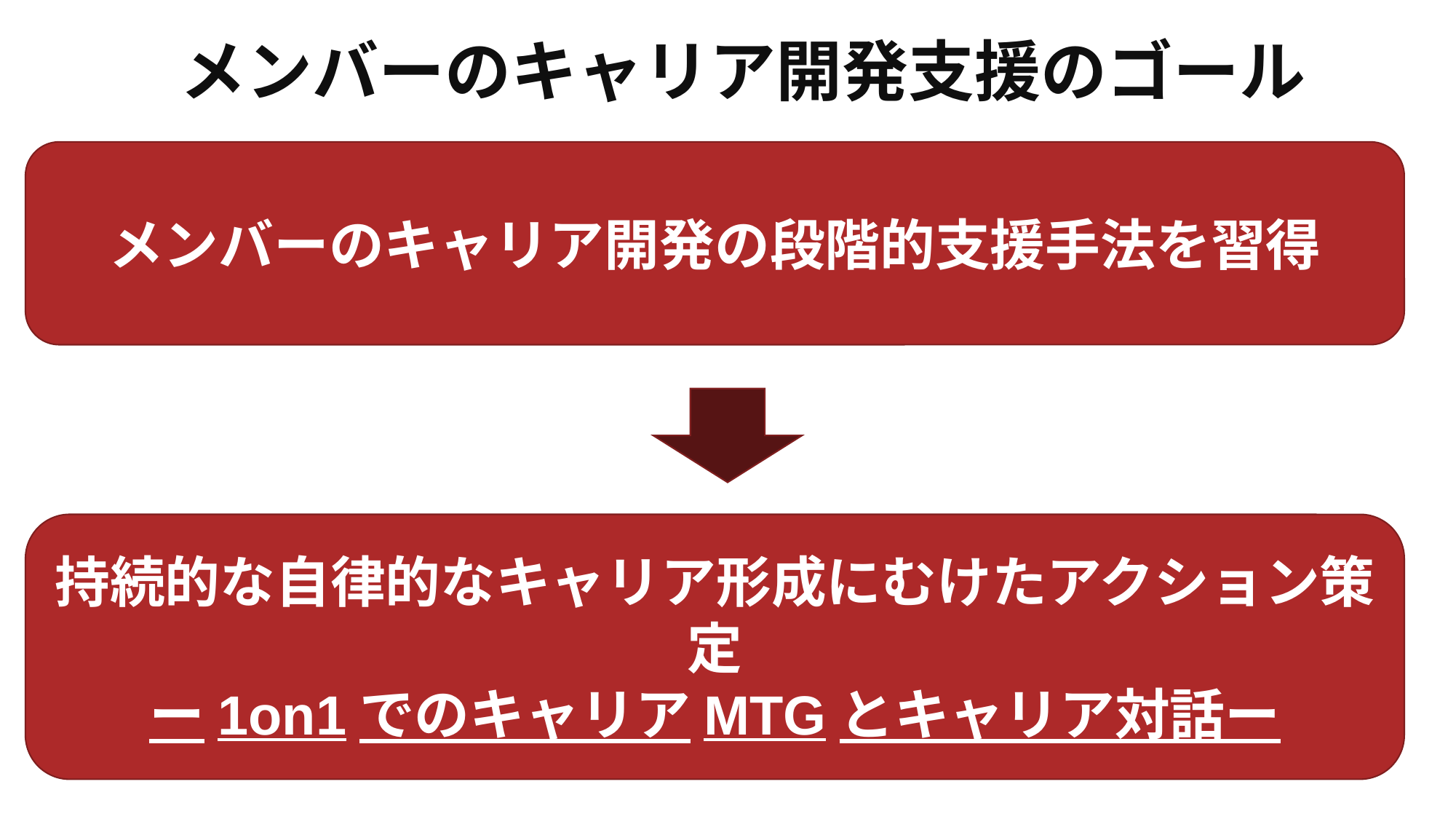

メンバーのキャリア開発支援のゴール
メンバーのキャリア開発の段階的支援手法を習得

持続的な自律的なキャリア形成にむけたアクション策定
ー1on1でのキャリアMTGとキャリア対話ー